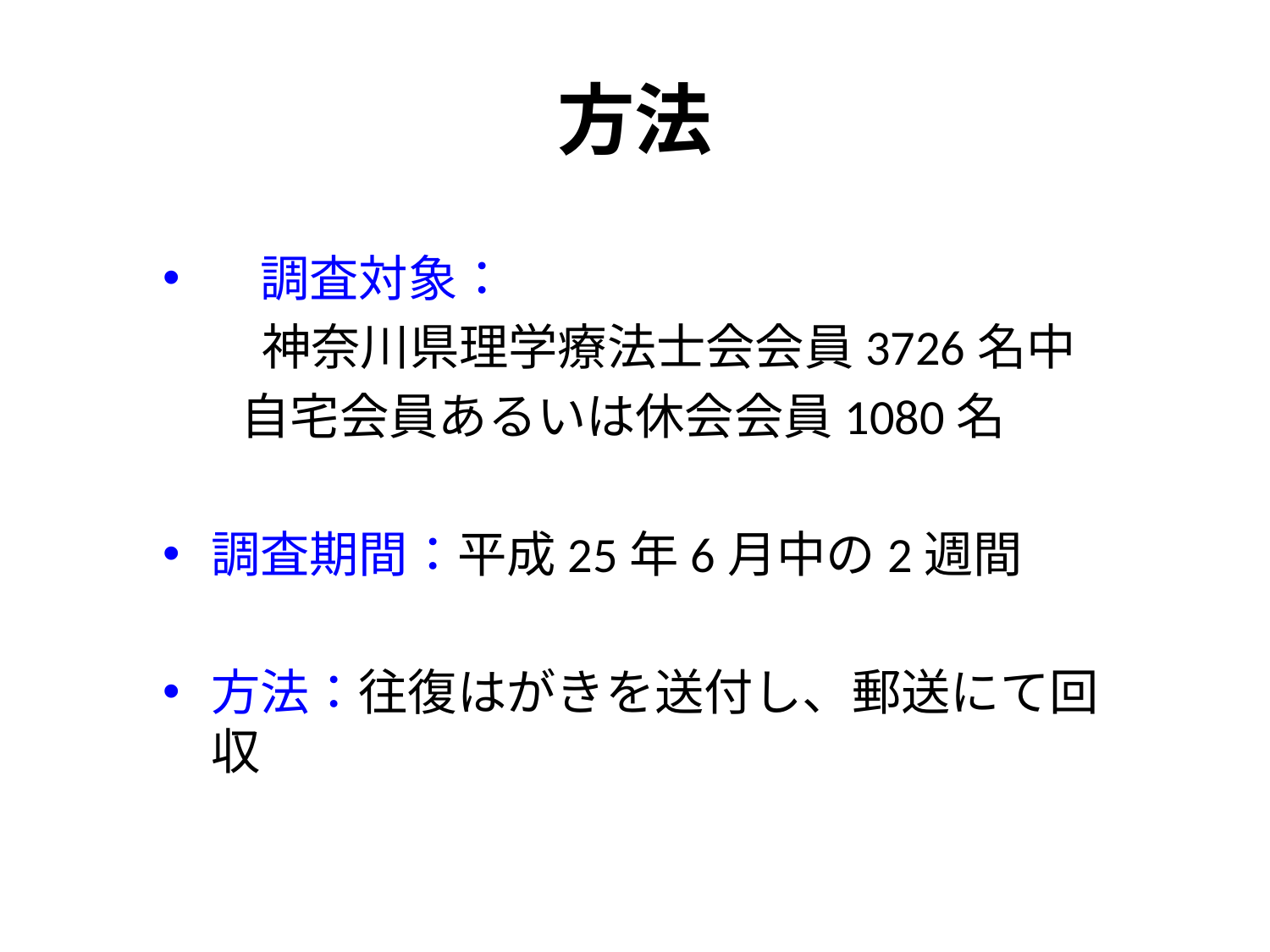

# 方法
　調査対象：
　　神奈川県理学療法士会会員3726名中
      自宅会員あるいは休会会員1080名

調査期間：平成25年6月中の2週間

方法：往復はがきを送付し、郵送にて回収